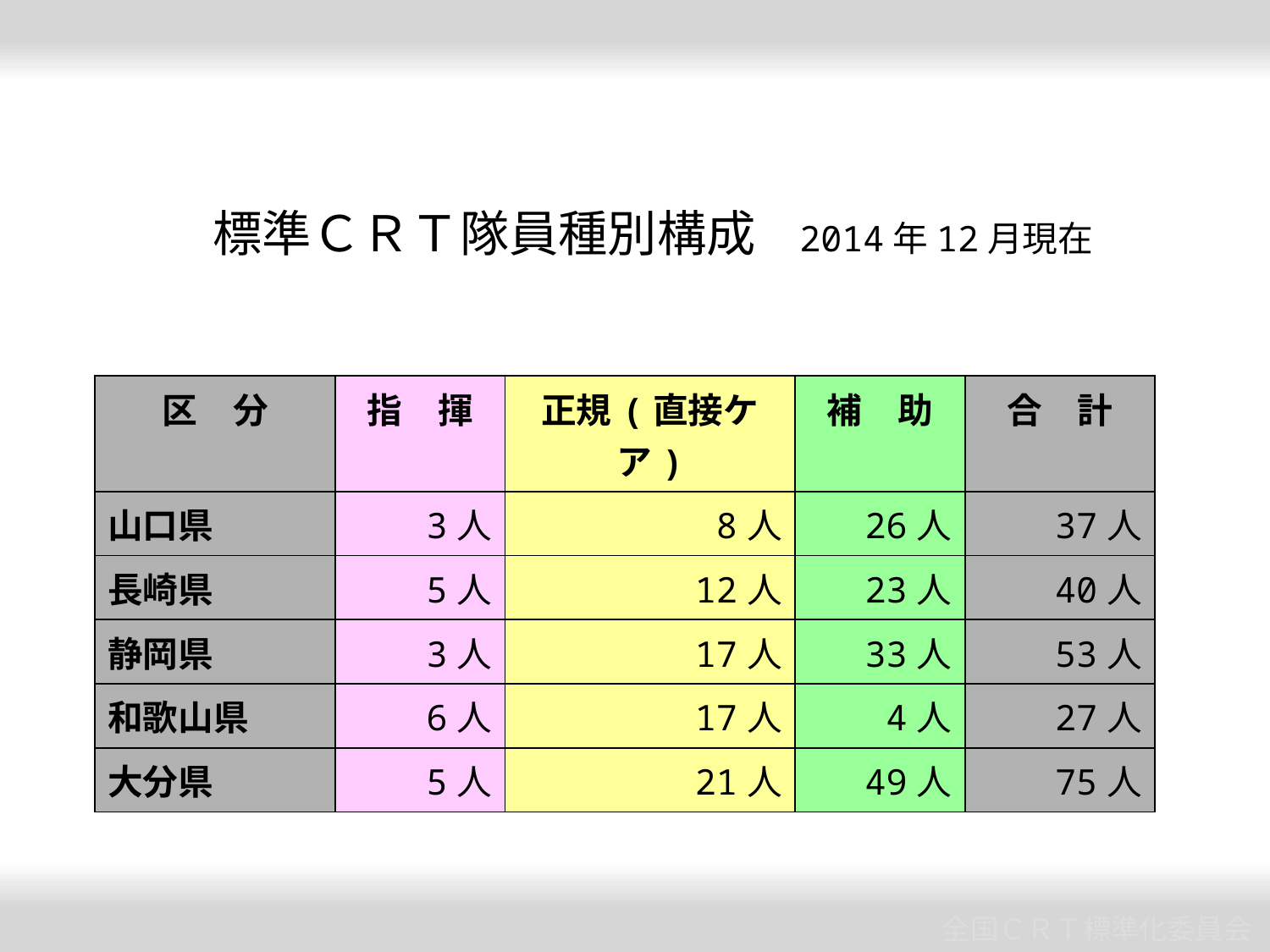

標準ＣＲＴ隊員種別構成　2014年12月現在
| 区　分 | 指　揮 | 正規(直接ケア) | 補　助 | 合　計 |
| --- | --- | --- | --- | --- |
| 山口県 | 3人 | 8人 | 26人 | 37人 |
| 長崎県 | 5人 | 12人 | 23人 | 40人 |
| 静岡県 | 3人 | 17人 | 33人 | 53人 |
| 和歌山県 | 6人 | 17人 | 4人 | 27人 |
| 大分県 | 5人 | 21人 | 49人 | 75人 |
全国ＣＲＴ標準化委員会